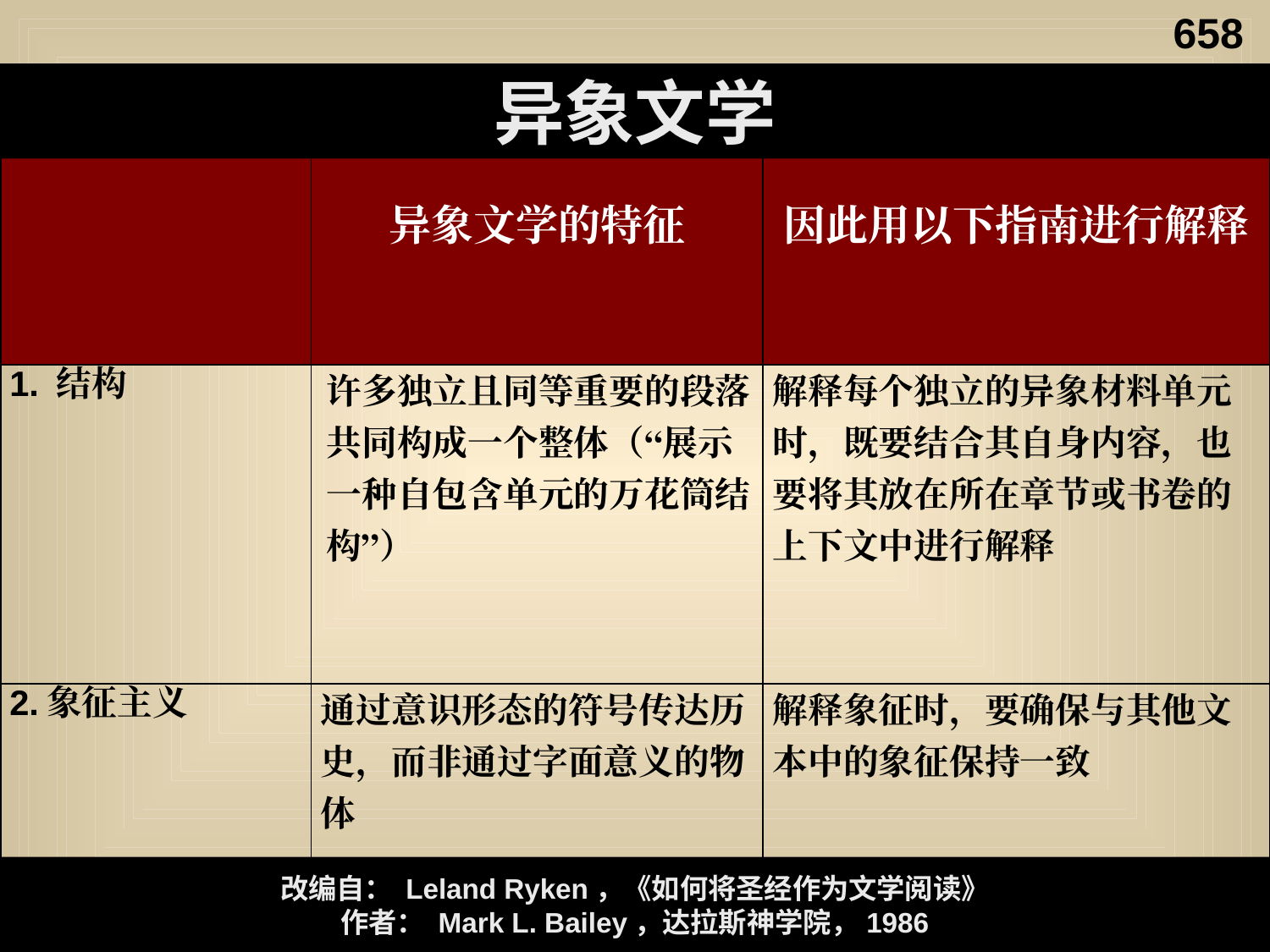

658
异象文学
|  | 异象文学的特征 | 因此用以下指南进行解释 |
| --- | --- | --- |
| 1. 结构 | 许多独立且同等重要的段落共同构成一个整体（“展示一种自包含单元的万花筒结构”） | 解释每个独立的异象材料单元时，既要结合其自身内容，也要将其放在所在章节或书卷的上下文中进行解释 |
| 2.象征主义 | 通过意识形态的符号传达历史，而非通过字面意义的物体 | 解释象征时，要确保与其他文本中的象征保持一致 |
改编自： Leland Ryken，《如何将圣经作为文学阅读》
作者： Mark L. Bailey，达拉斯神学院，1986